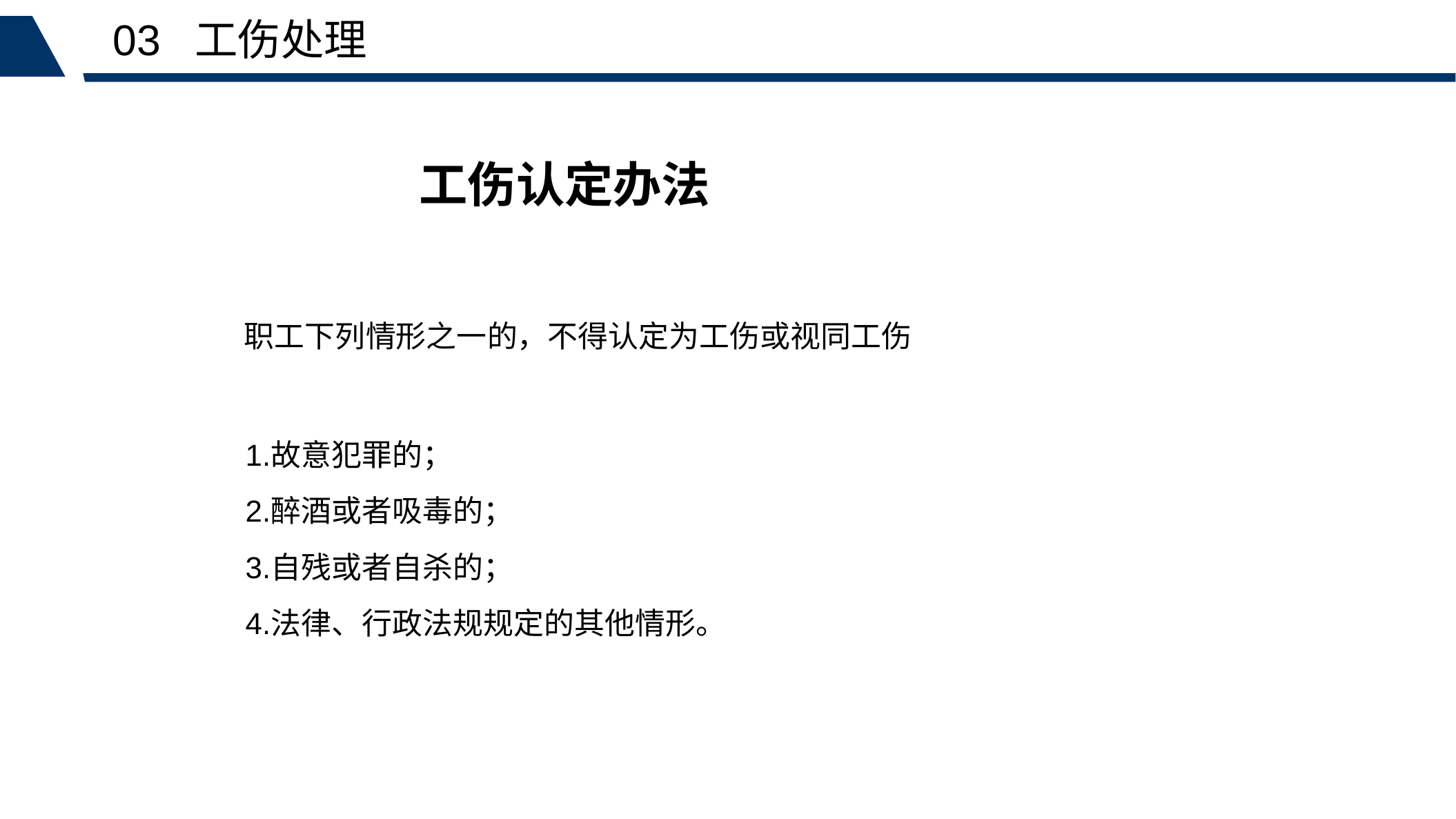

03  工伤处理

工伤认定办法
职工下列情形之一的，不得认定为工伤或视同工伤
故意犯罪的；
醉酒或者吸毒的；
自残或者自杀的；
法律、行政法规规定的其他情形。